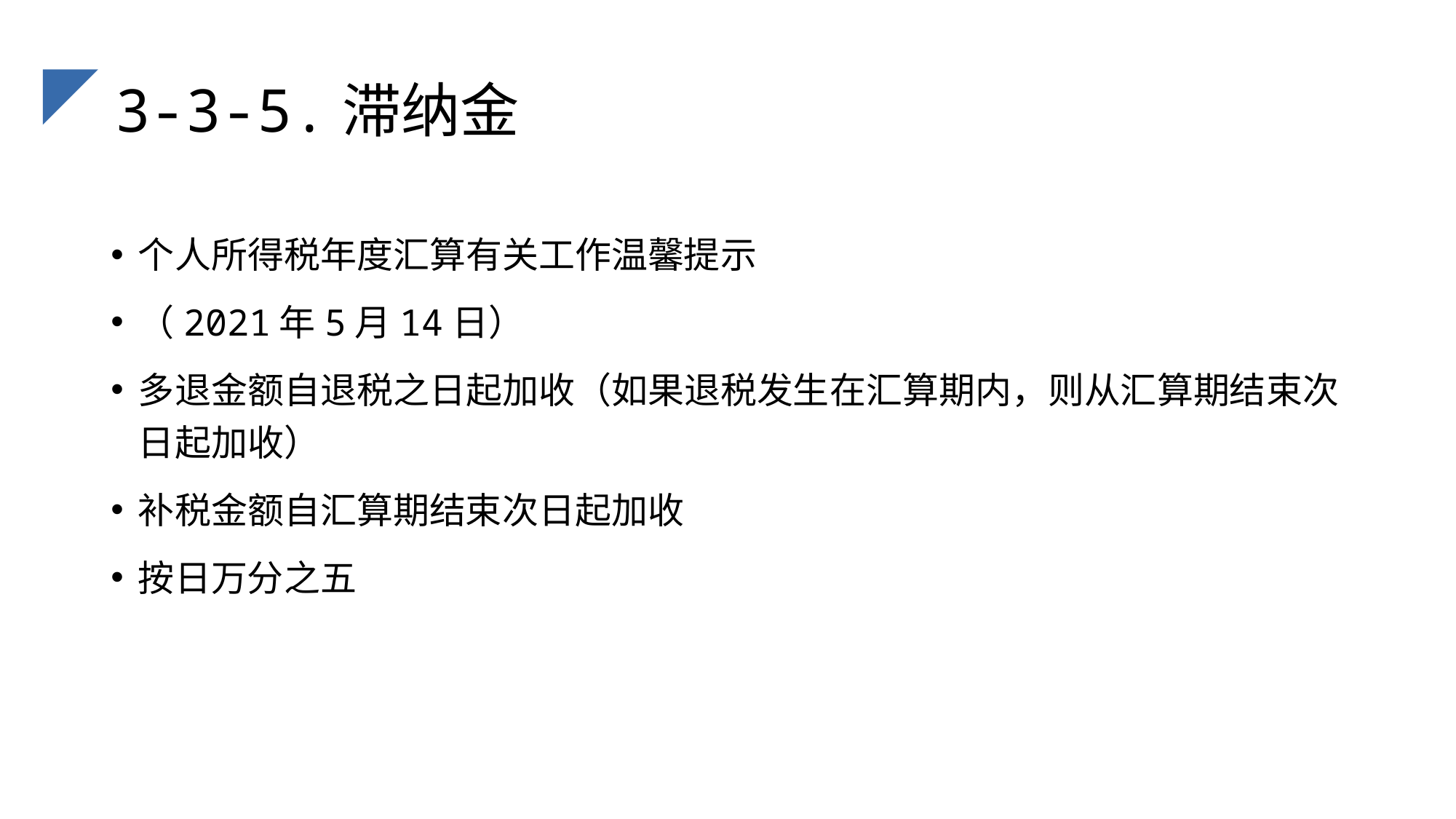

# 3-3-5.滞纳金
个人所得税年度汇算有关工作温馨提示
（2021年5月14日）
多退金额自退税之日起加收（如果退税发生在汇算期内，则从汇算期结束次日起加收）
补税金额自汇算期结束次日起加收
按日万分之五